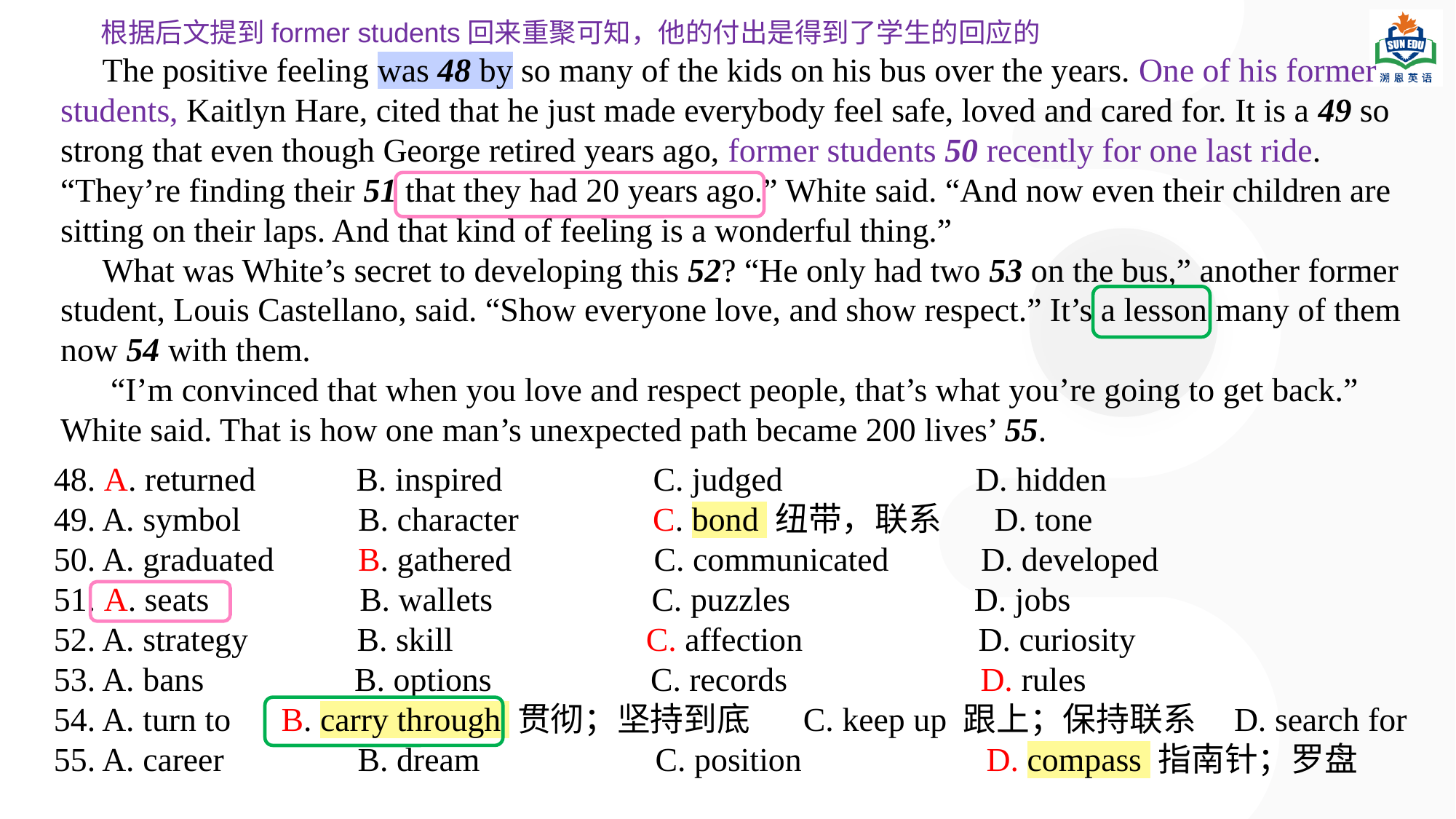

根据后文提到former students回来重聚可知，他的付出是得到了学生的回应的
     The positive feeling was 48 by so many of the kids on his bus over the years. One of his former students, Kaitlyn Hare, cited that he just made everybody feel safe, loved and cared for. It is a 49 so strong that even though George retired years ago, former students 50 recently for one last ride. “They’re finding their 51 that they had 20 years ago.” White said. “And now even their children are sitting on their laps. And that kind of feeling is a wonderful thing.”
     What was White’s secret to developing this 52? “He only had two 53 on the bus,” another former student, Louis Castellano, said. “Show everyone love, and show respect.” It’s a lesson many of them now 54 with them.
      “I’m convinced that when you love and respect people, that’s what you’re going to get back.” White said. That is how one man’s unexpected path became 200 lives’ 55.

48. A. returned            B. inspired                  C. judged                       D. hidden
49. A. symbol              B. character                C. bond 纽带，联系      D. tone
50. A. graduated          B. gathered                 C. communicated           D. developed
51. A. seats                  B. wallets                   C. puzzles                      D. jobs
52. A. strategy             B. skill                       C. affection                     D. curiosity
53. A. bans                  B. options                   C. records                       D. rules
54. A. turn to      B. carry through 贯彻；坚持到底      C. keep up 跟上；保持联系    D. search for
55. A. career                B. dream                     C. position                      D. compass 指南针；罗盘